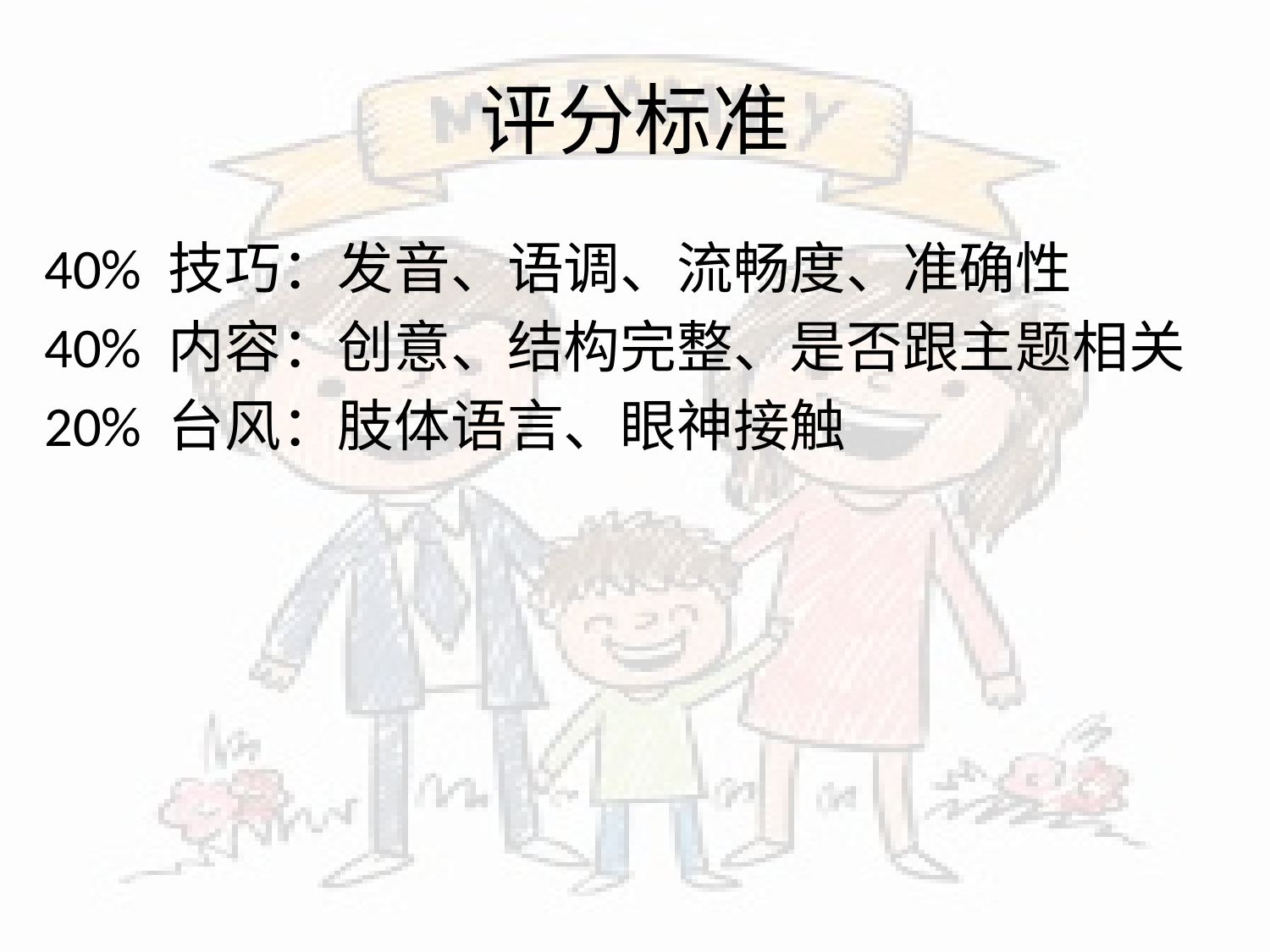

# 评分标准
40% 技巧：发音、语调、流畅度、准确性
40% 内容：创意、结构完整、是否跟主题相关
20% 台风：肢体语言、眼神接触